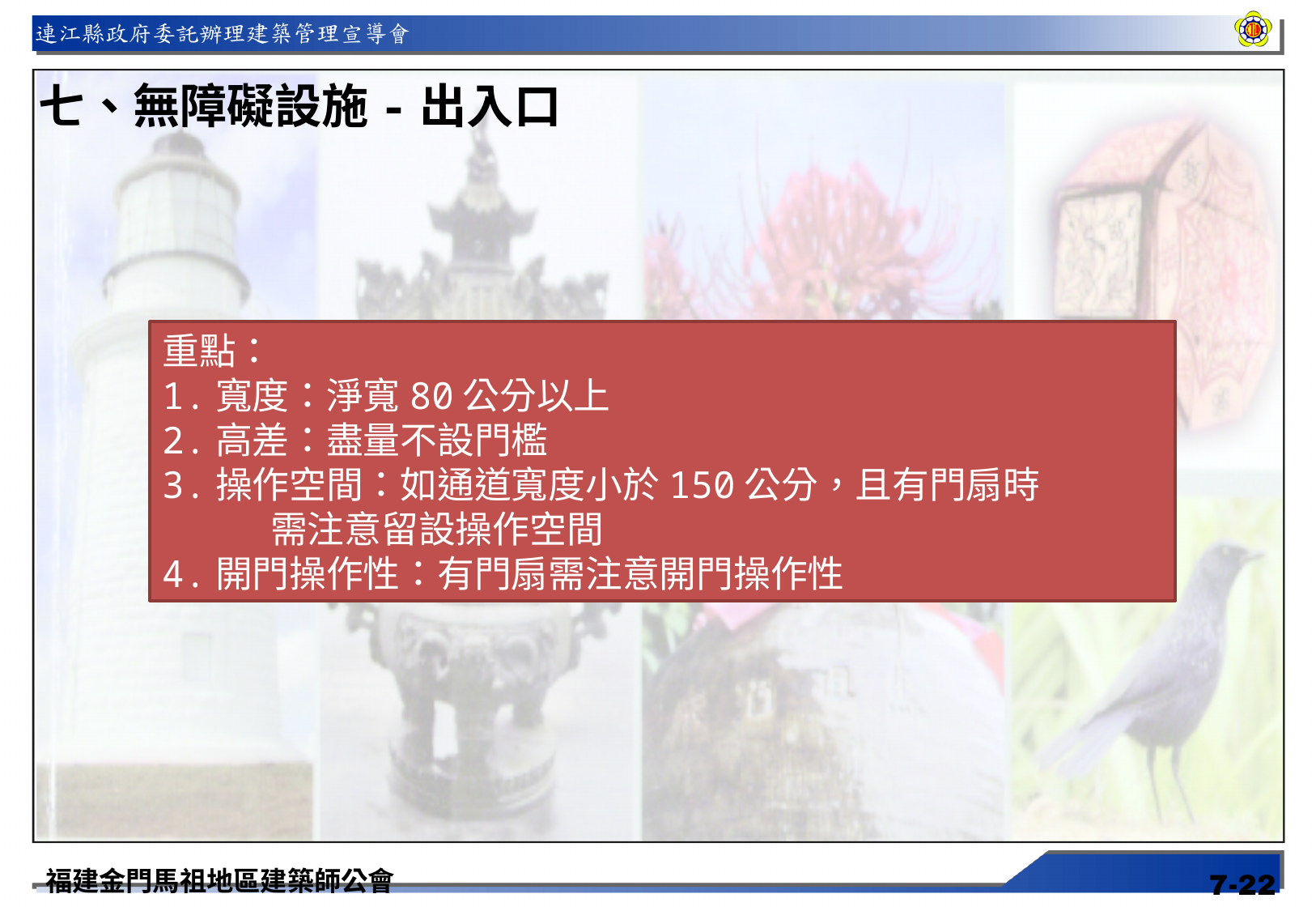

七、無障礙設施-出入口
重點：
1.寬度：淨寬80公分以上
2.高差：盡量不設門檻
3.操作空間：如通道寬度小於150公分，且有門扇時
            需注意留設操作空間
4.開門操作性：有門扇需注意開門操作性
福建金門馬祖地區建築師公會
7-22